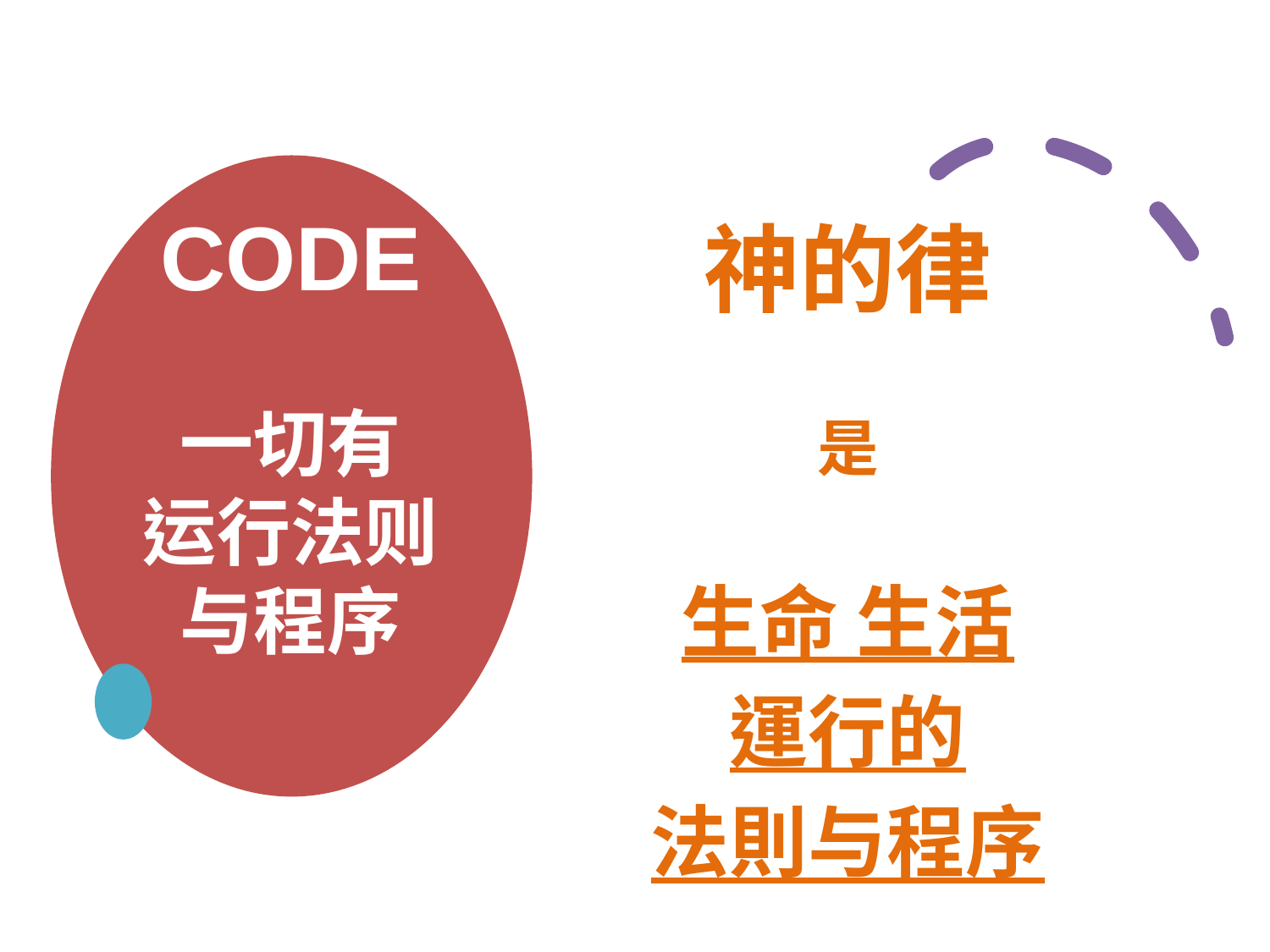

神的律
是
生命 生活
運行的
法則与程序

# CODE 一切有 运行法则 与程序